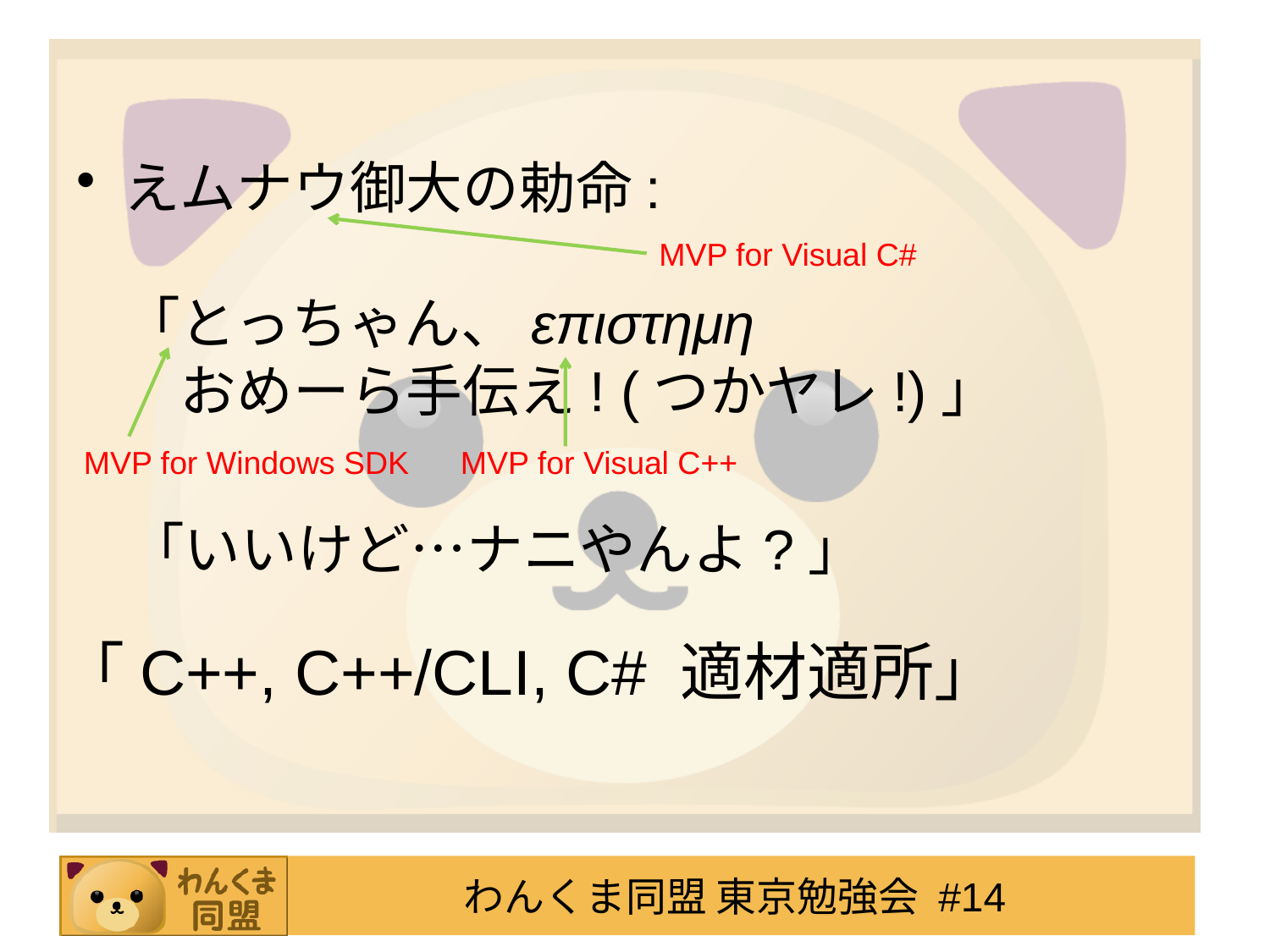

#
えムナウ御大の勅命:
「とっちゃん、επιστημη
　おめーら手伝え! (つかヤレ!)」

   「いいけど…ナニやんよ?」
MVP for Visual C#
MVP for Windows SDK
MVP for Visual C++
「C++, C++/CLI, C# 適材適所」